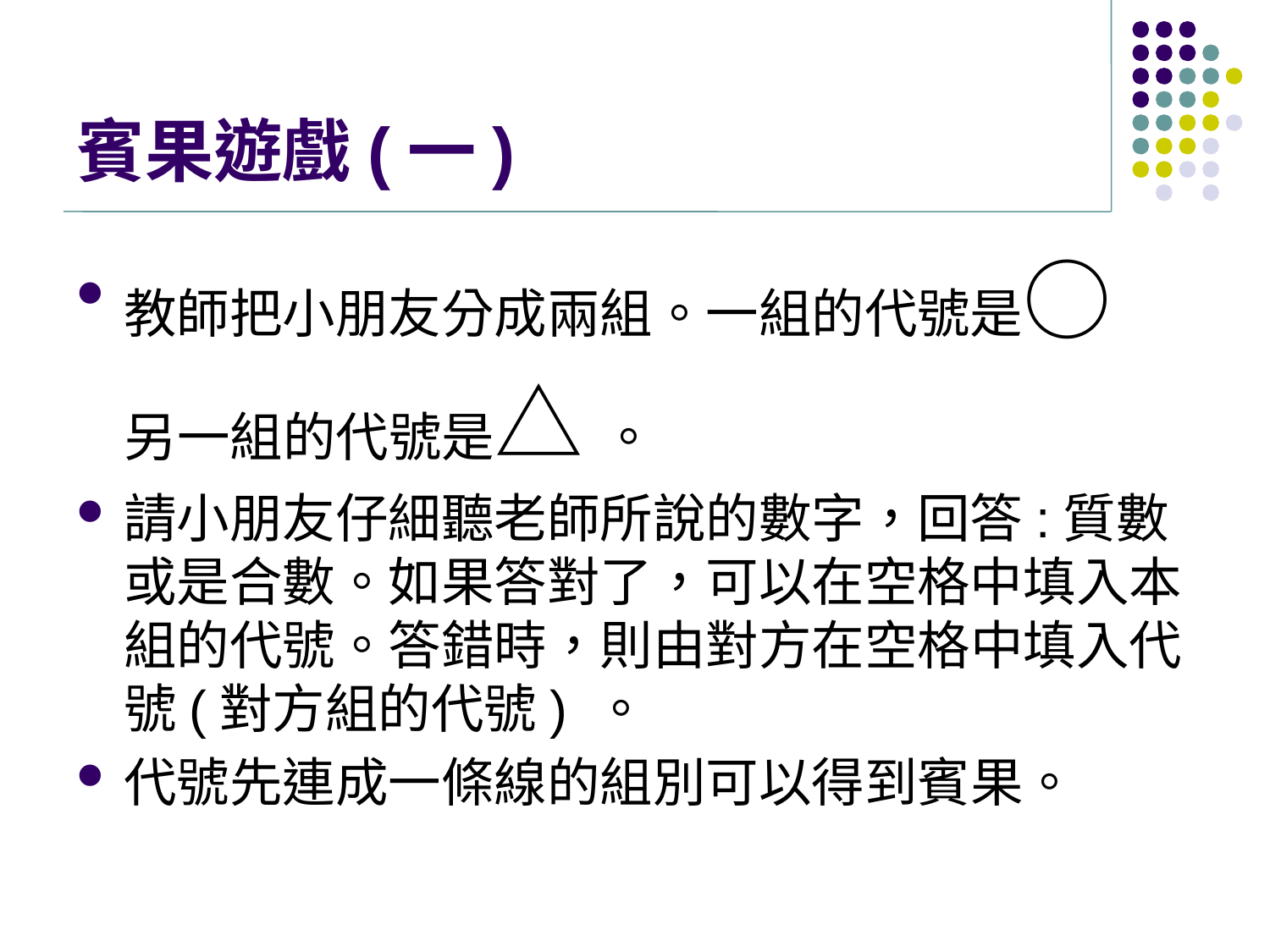

# 賓果遊戲(一)
教師把小朋友分成兩組。一組的代號是○
   另一組的代號是△ 。
請小朋友仔細聽老師所說的數字，回答:質數或是合數。如果答對了，可以在空格中填入本組的代號。答錯時，則由對方在空格中填入代號(對方組的代號) 。
代號先連成一條線的組別可以得到賓果。